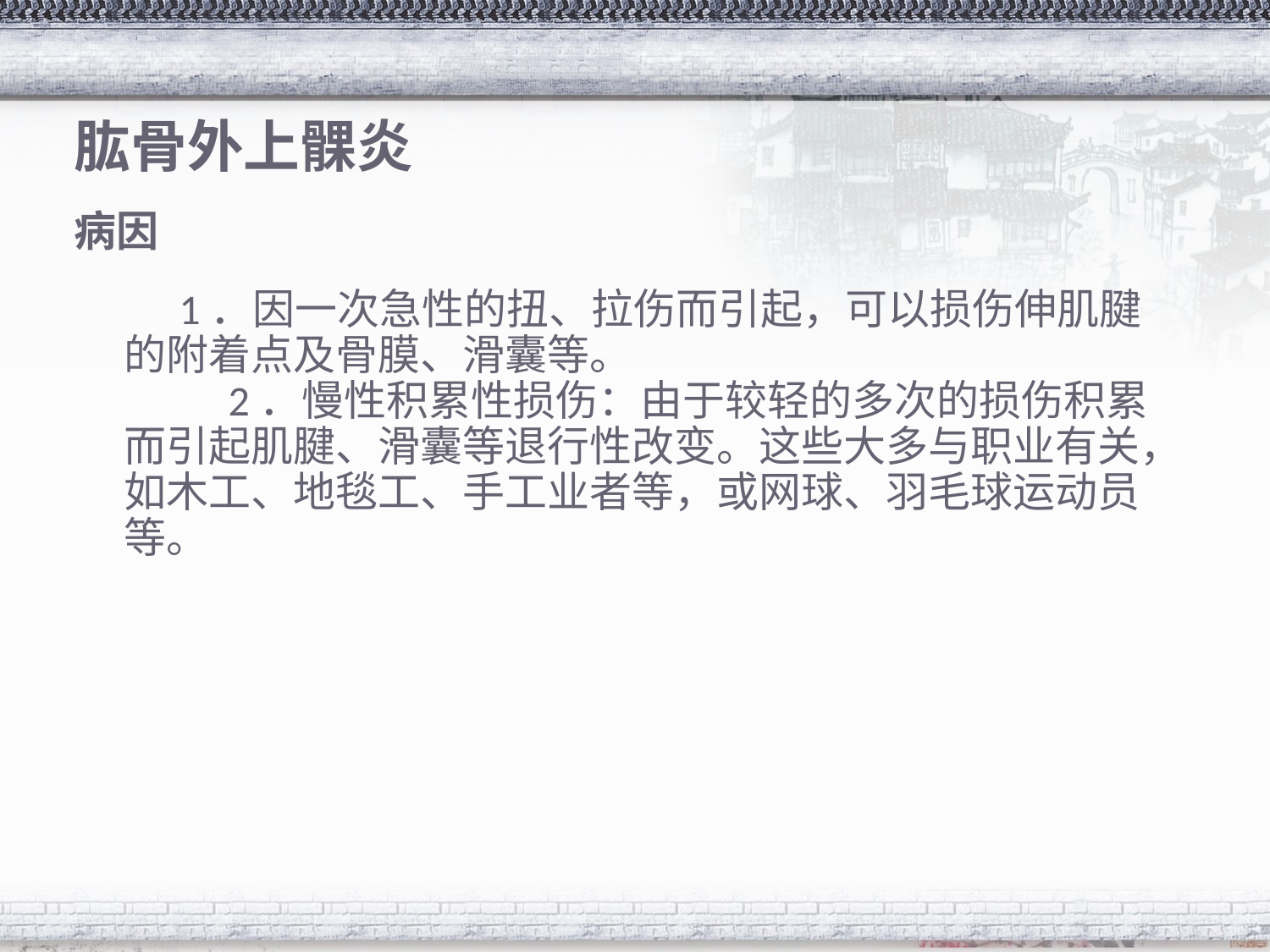

# 肱骨外上髁炎
病因
           1．因一次急性的扭、拉伤而引起，可以损伤伸肌腱的附着点及骨膜、滑囊等。
　　 2．慢性积累性损伤：由于较轻的多次的损伤积累而引起肌腱、滑囊等退行性改变。这些大多与职业有关，如木工、地毯工、手工业者等，或网球、羽毛球运动员等。